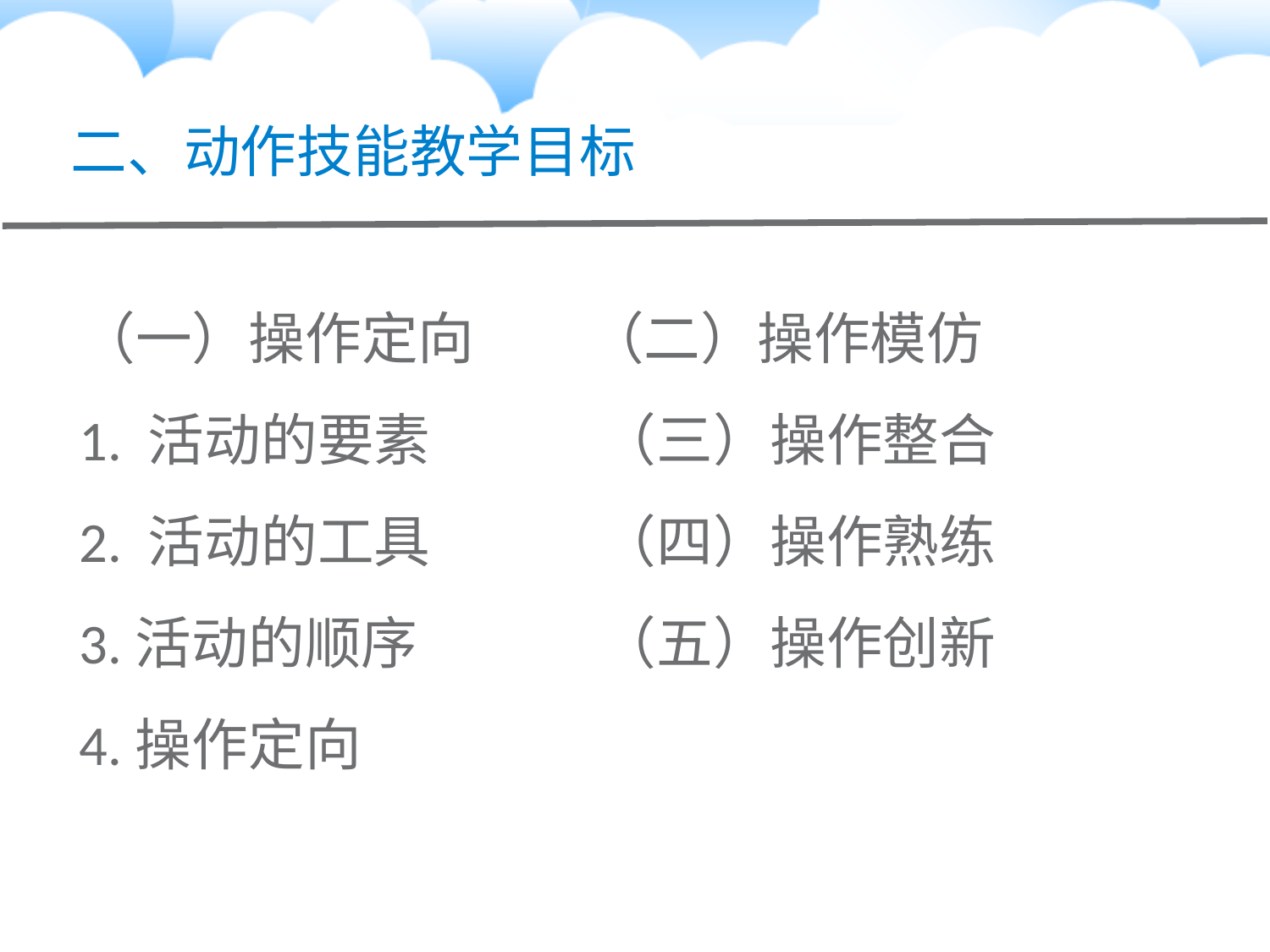

# 二、动作技能教学目标
（一）操作定向　　（二）操作模仿
1. 活动的要素　　　（三）操作整合
2. 活动的工具　　　（四）操作熟练
3.活动的顺序　　　 （五）操作创新
4.操作定向